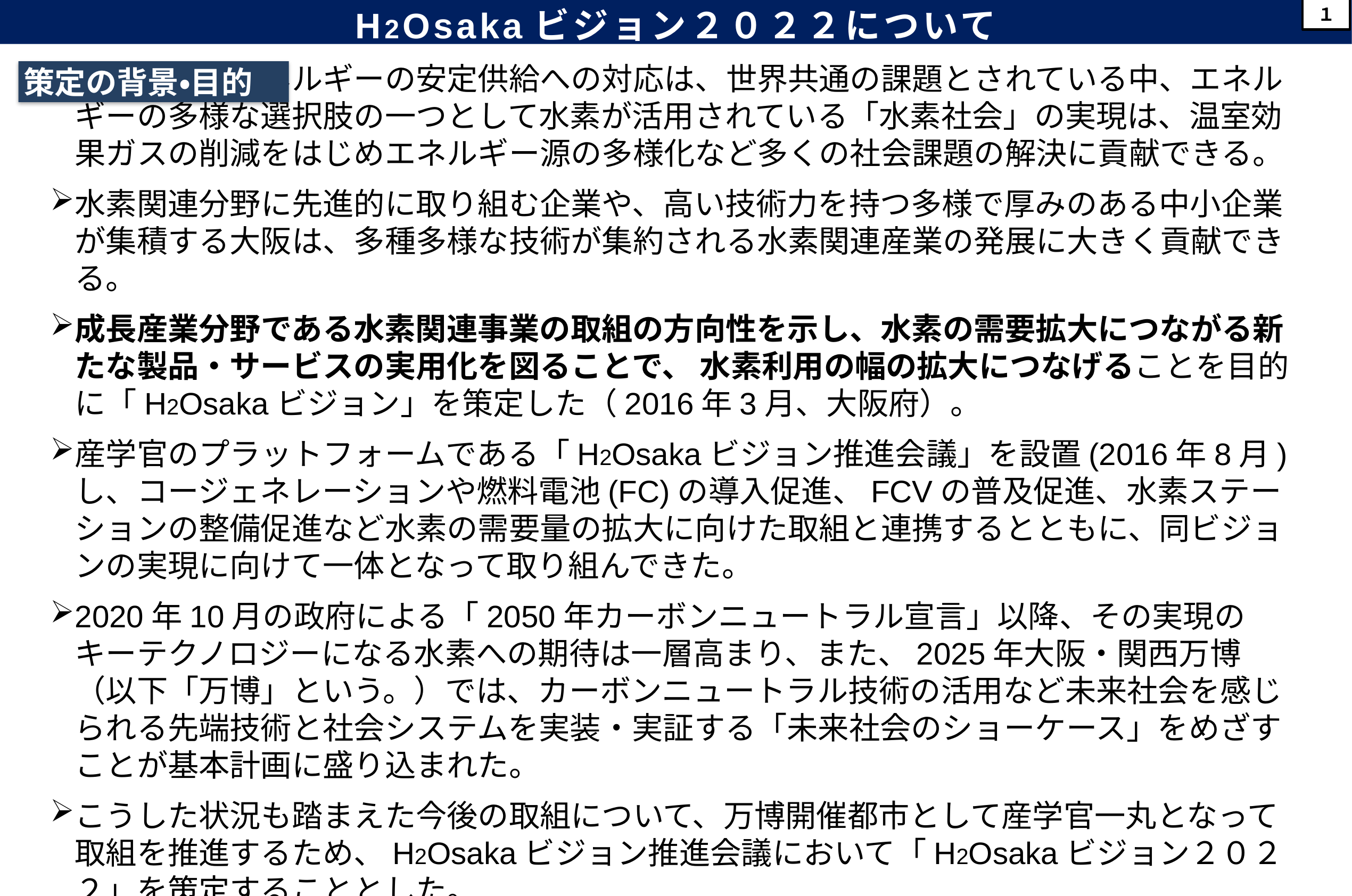

１
H2Osakaビジョン２０２２について
策定の背景・目的
気候変動とエネルギーの安定供給への対応は、世界共通の課題とされている中、エネルギーの多様な選択肢の一つとして水素が活用されている「水素社会」の実現は、温室効果ガスの削減をはじめエネルギー源の多様化など多くの社会課題の解決に貢献できる。
水素関連分野に先進的に取り組む企業や、高い技術力を持つ多様で厚みのある中小企業が集積する大阪は、多種多様な技術が集約される水素関連産業の発展に大きく貢献できる。
成長産業分野である水素関連事業の取組の方向性を示し、水素の需要拡大につながる新たな製品・サービスの実用化を図ることで、 水素利用の幅の拡大につなげることを目的に「H2Osakaビジョン」を策定した（2016年3月、大阪府）。
産学官のプラットフォームである「H2Osakaビジョン推進会議」を設置(2016年8月)し、コージェネレーションや燃料電池(FC)の導入促進、FCVの普及促進、水素ステーションの整備促進など水素の需要量の拡大に向けた取組と連携するとともに、同ビジョンの実現に向けて一体となって取り組んできた。
2020年10月の政府による「2050年カーボンニュートラル宣言」以降、その実現のキーテクノロジーになる水素への期待は一層高まり、また、2025年大阪・関西万博（以下「万博」という。）では、カーボンニュートラル技術の活用など未来社会を感じられる先端技術と社会システムを実装・実証する「未来社会のショーケース」をめざすことが基本計画に盛り込まれた。
こうした状況も踏まえた今後の取組について、万博開催都市として産学官一丸となって取組を推進するため、H2Osakaビジョン推進会議において「H2Osakaビジョン２０２２」を策定することとした。